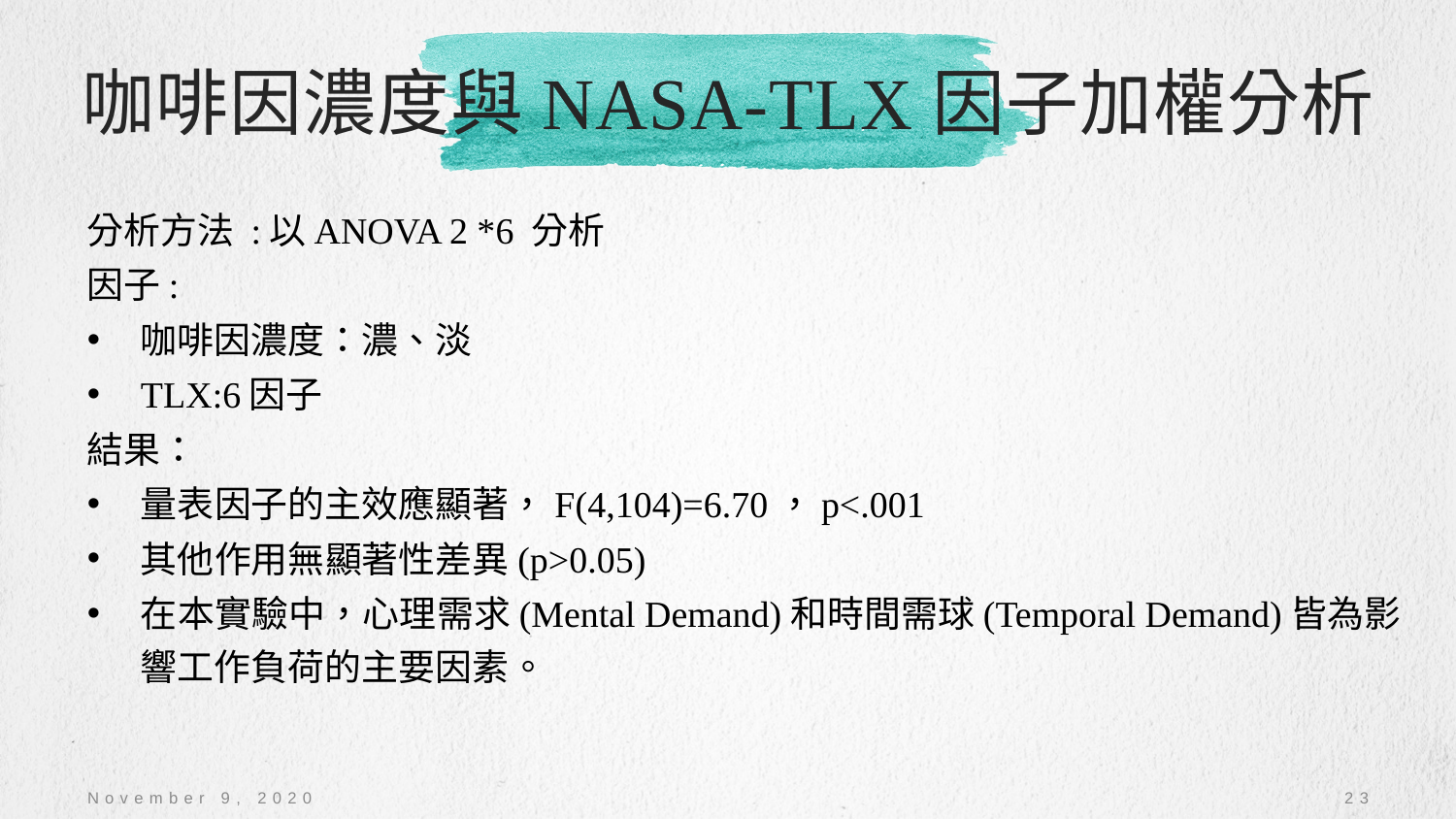

# 咖啡因濃度與NASA-tlx因子加權分析
分析方法 :以ANOVA 2 *6 分析
因子:
咖啡因濃度：濃、淡
TLX:6因子
結果：
量表因子的主效應顯著，F(4,104)=6.70，p<.001
其他作用無顯著性差異(p>0.05)
在本實驗中，心理需求(Mental Demand)和時間需球(Temporal Demand)皆為影響工作負荷的主要因素。

November 9, 2020
23